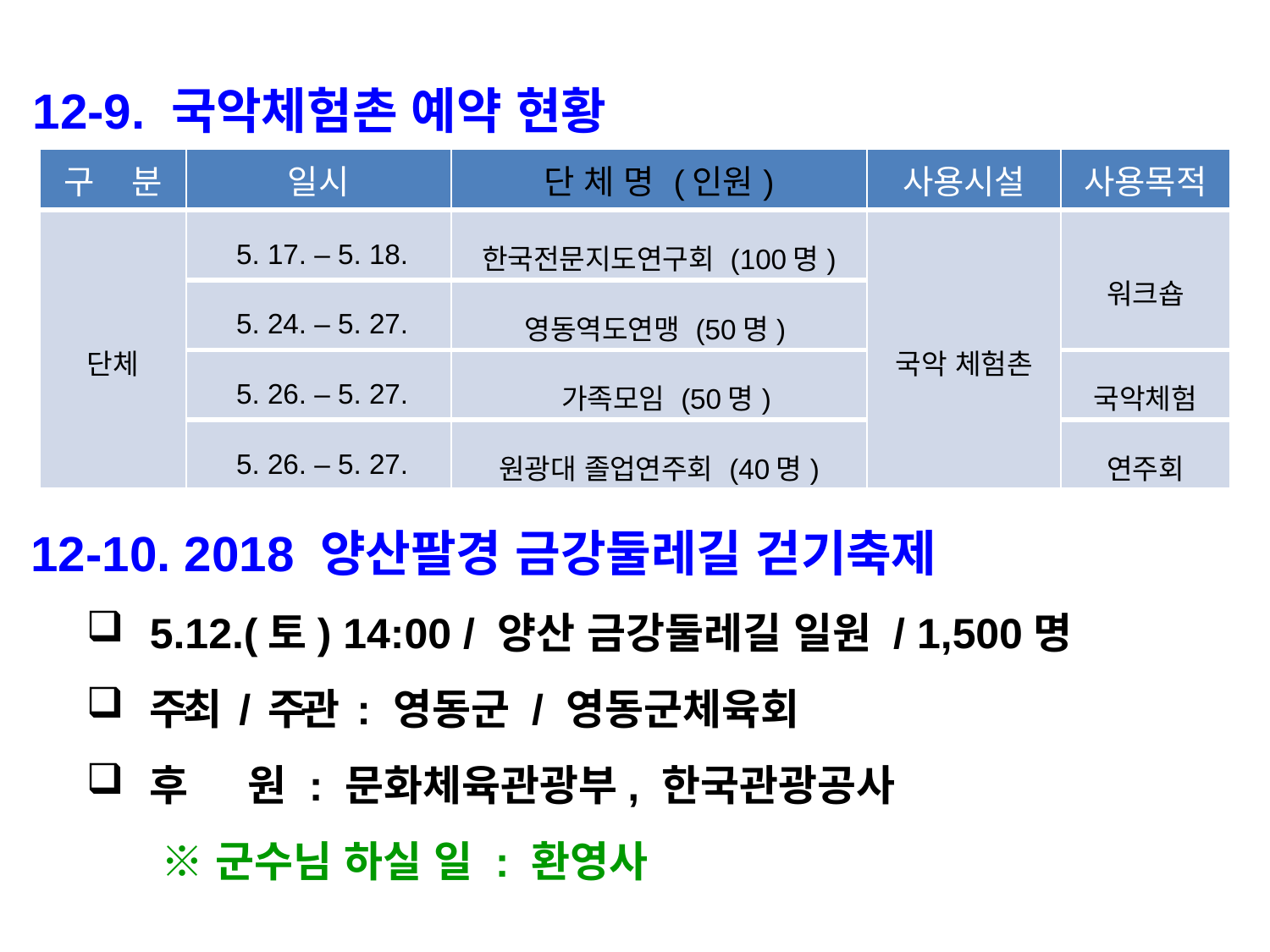

12-9. 국악체험촌 예약 현황
| 구 분 | 일시 | 단 체 명 (인원) | 사용시설 | 사용목적 |
| --- | --- | --- | --- | --- |
| 단체 | 5. 17. – 5. 18. | 한국전문지도연구회 (100명) | 국악 체험촌 | 워크숍 |
|  | 5. 24. – 5. 27. | 영동역도연맹 (50명) |  |  |
|  | 5. 26. – 5. 27. | 가족모임 (50명) |  | 국악체험 |
|  | 5. 26. – 5. 27. | 원광대 졸업연주회 (40명) |  | 연주회 |
12-10. 2018 양산팔경 금강둘레길 걷기축제
5.12.(토) 14:00 / 양산 금강둘레길 일원 / 1,500명
주최 / 주관 : 영동군 / 영동군체육회
후     원 : 문화체육관광부, 한국관광공사
 ※ 군수님 하실 일 : 환영사